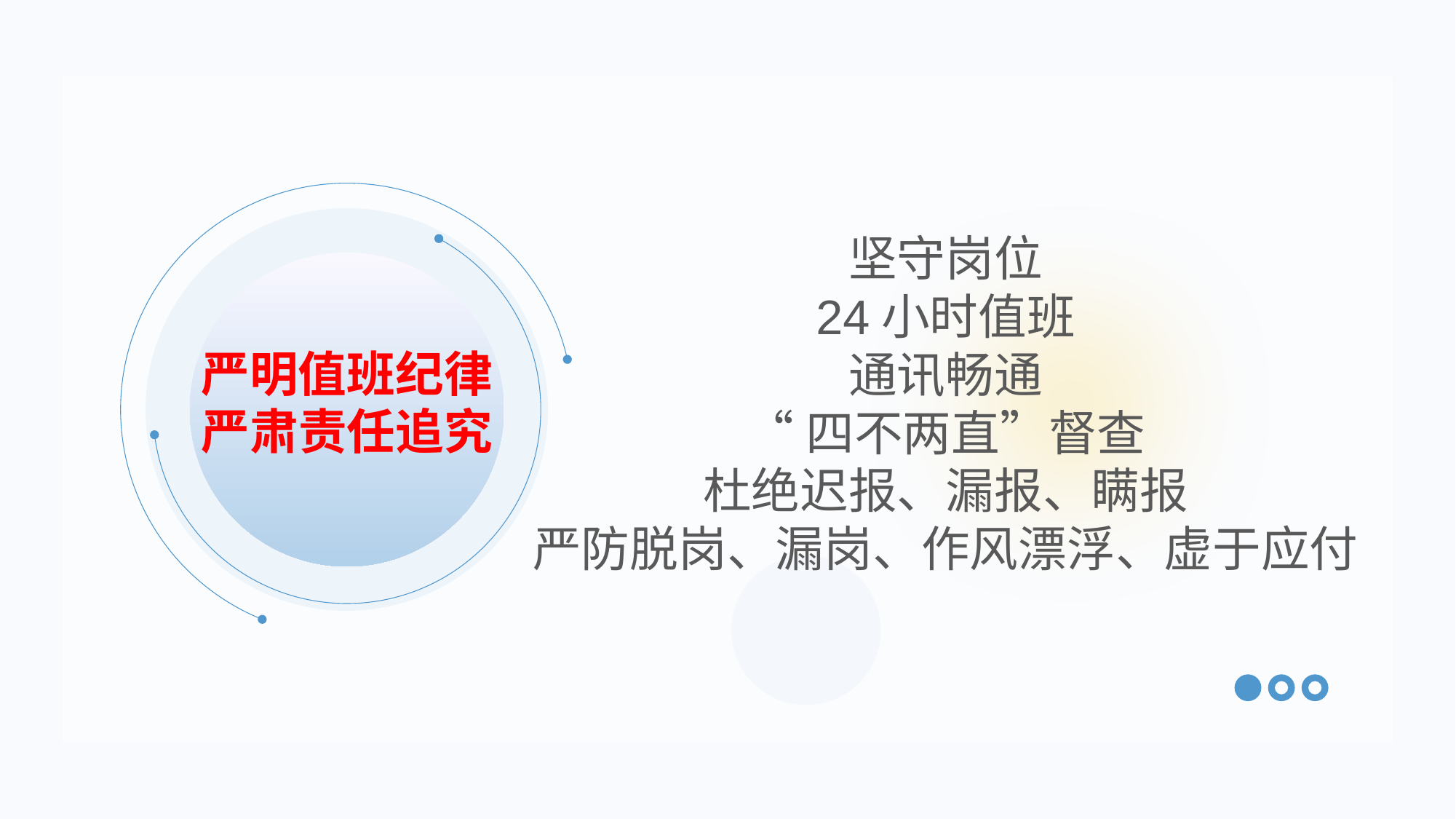

严明值班纪律严肃责任追究
坚守岗位
24小时值班
通讯畅通
“四不两直”督查
杜绝迟报、漏报、瞒报
严防脱岗、漏岗、作风漂浮、虚于应付